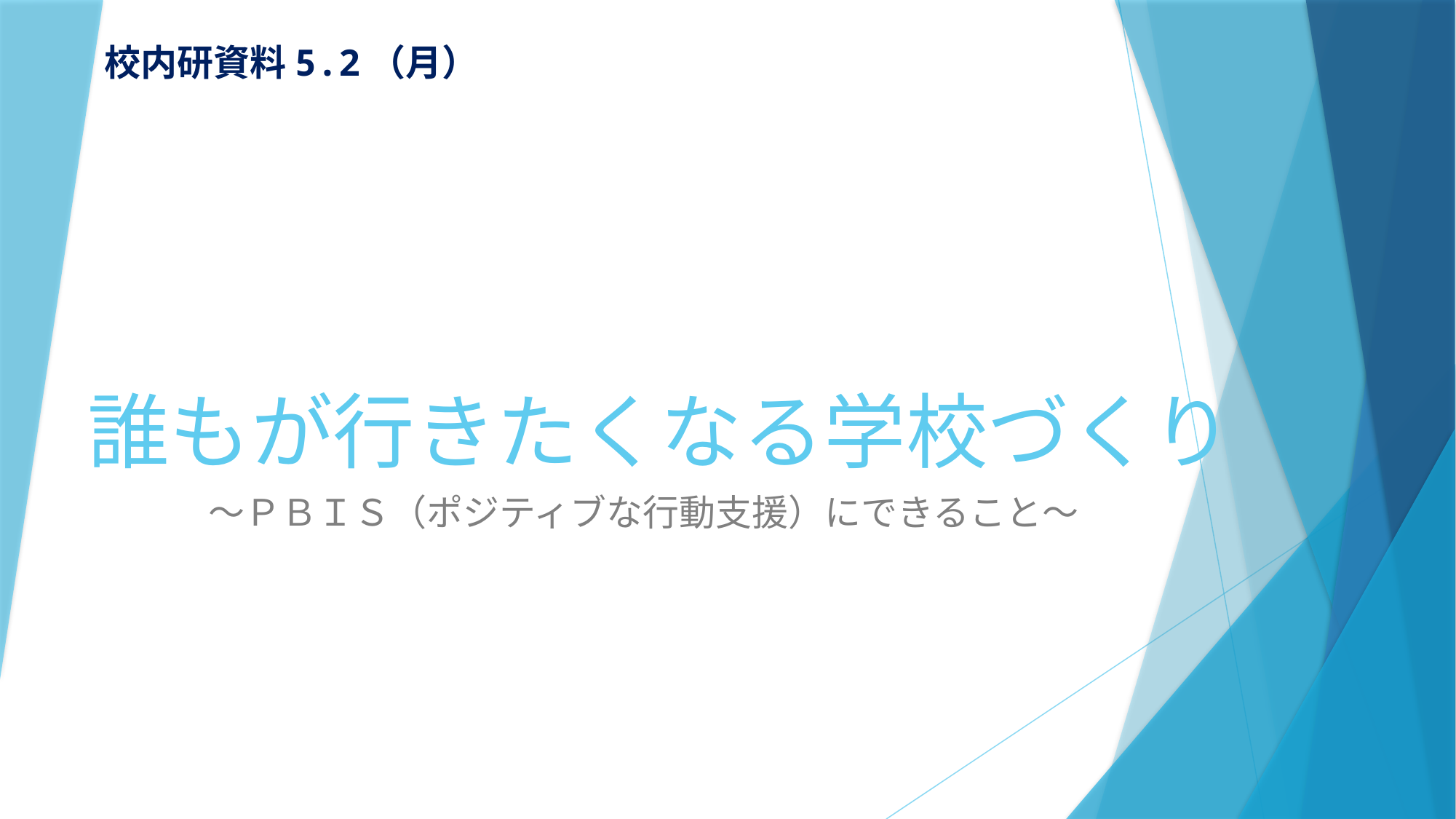

校内研資料5.2（月）
# 誰もが行きたくなる学校づくり
～ＰＢＩＳ（ポジティブな行動支援）にできること～